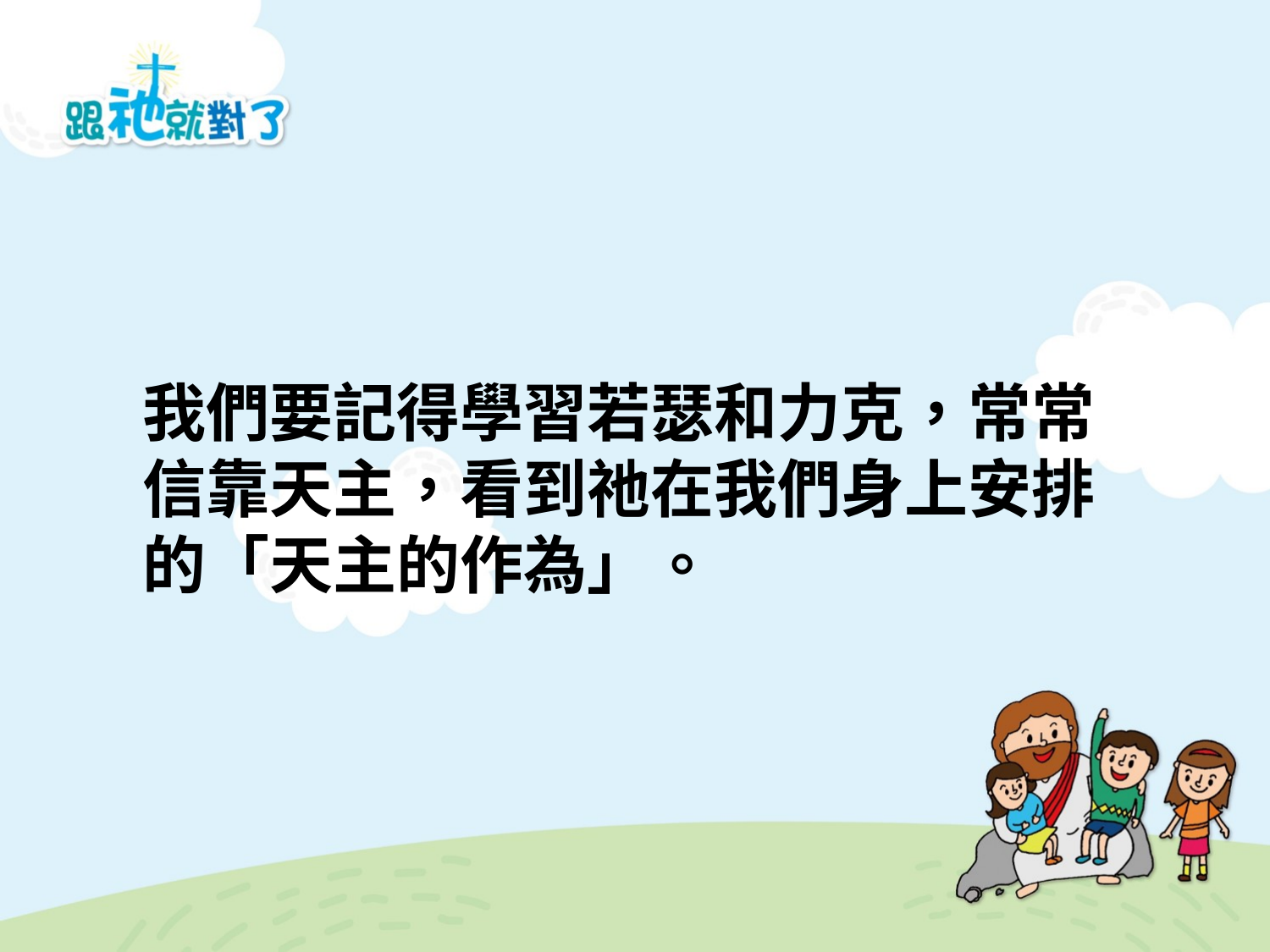

我們要記得學習若瑟和力克，常常信靠天主，看到祂在我們身上安排的「天主的作為」。